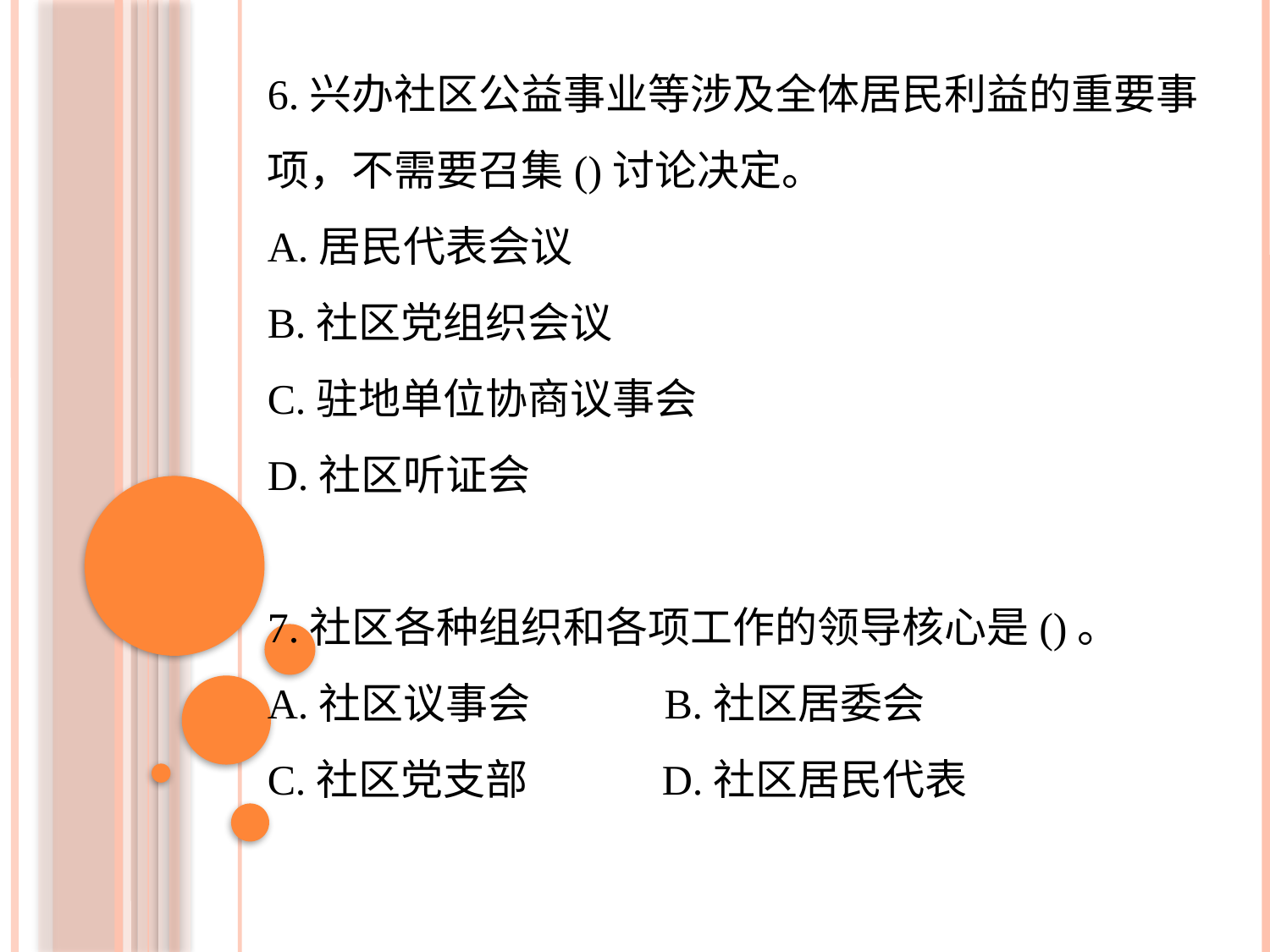

6.兴办社区公益事业等涉及全体居民利益的重要事项，不需要召集()讨论决定。
A.居民代表会议
B.社区党组织会议
C.驻地单位协商议事会
D.社区听证会

7.社区各种组织和各项工作的领导核心是()。
A.社区议事会             B.社区居委会
C.社区党支部             D.社区居民代表